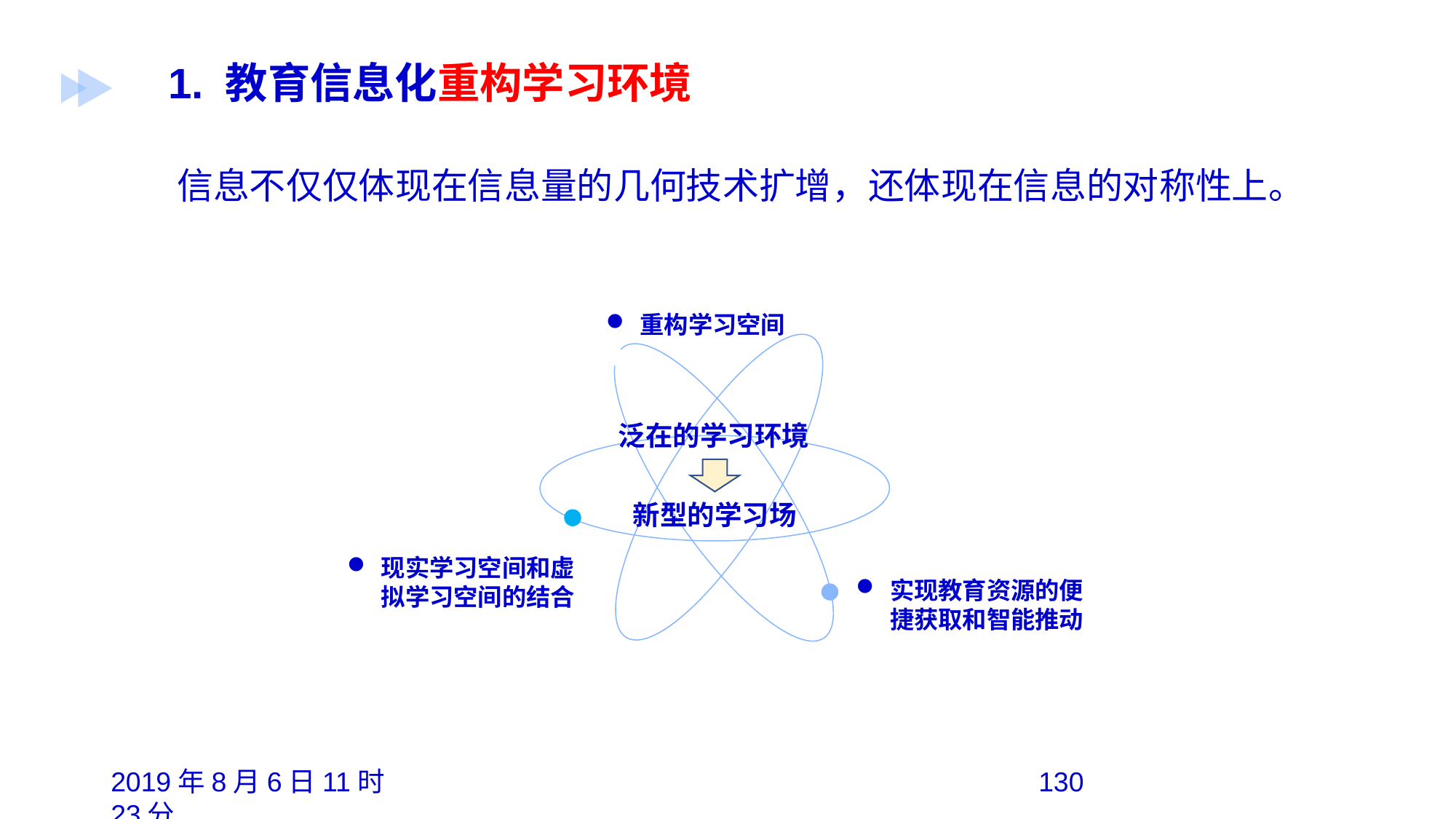

1. 教育信息化重构学习环境

信息不仅仅体现在信息量的几何技术扩增，还体现在信息的对称性上。
重构学习空间

泛在的学习环境

新型的学习场
现实学习空间和虚拟学习空间的结合
实现教育资源的便捷获取和智能推动
2019年8月6日11时23分

130